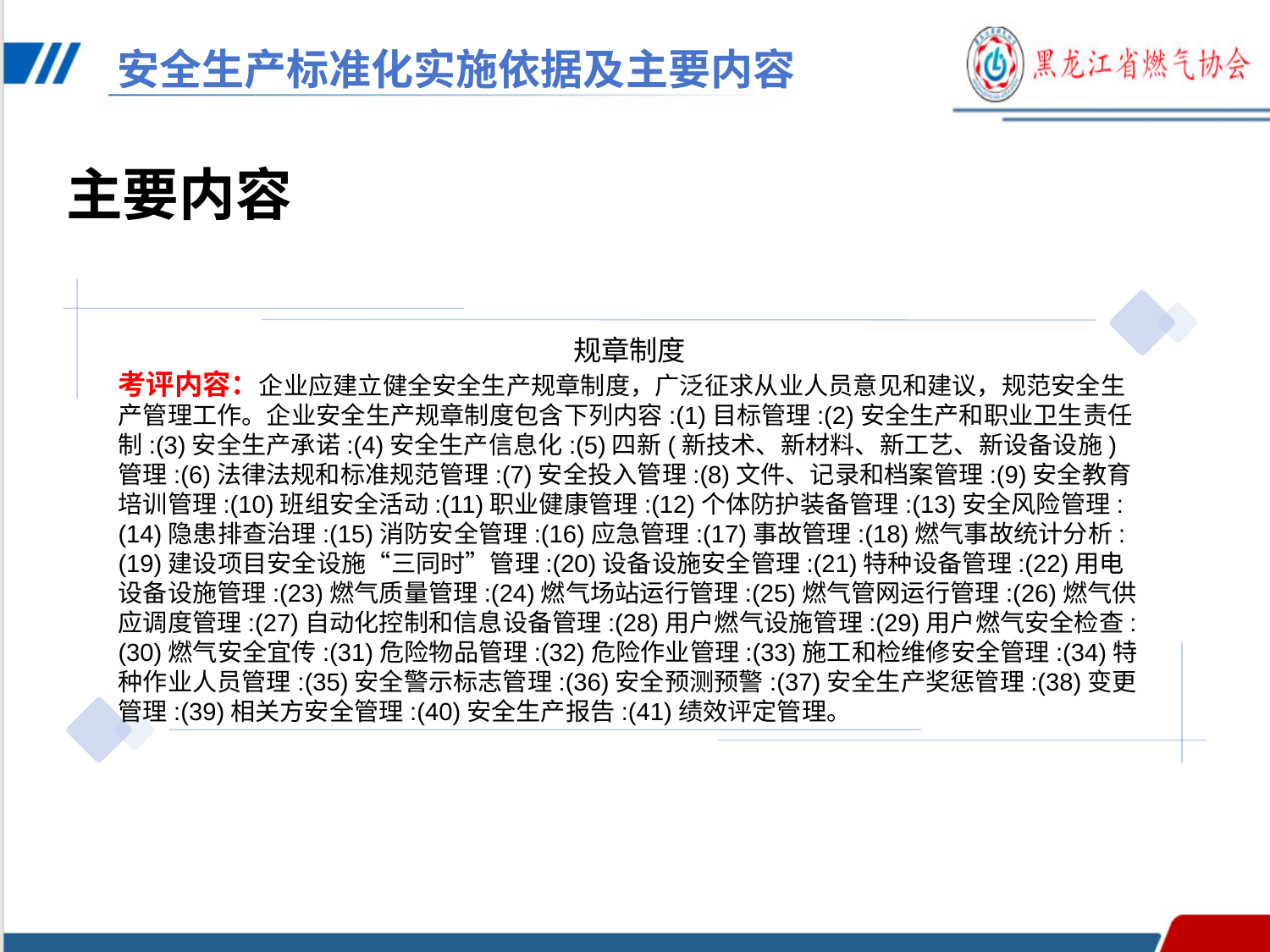

安全生产标准化实施依据及主要内容
# 主要内容

规章制度
考评内容：企业应建立健全安全生产规章制度，广泛征求从业人员意见和建议，规范安全生产管理工作。企业安全生产规章制度包含下列内容:(1)目标管理:(2)安全生产和职业卫生责任制:(3)安全生产承诺:(4)安全生产信息化:(5)四新(新技术、新材料、新工艺、新设备设施)管理:(6)法律法规和标准规范管理:(7)安全投入管理:(8)文件、记录和档案管理:(9)安全教育培训管理:(10)班组安全活动:(11)职业健康管理:(12)个体防护装备管理:(13)安全风险管理:(14)隐患排查治理:(15)消防安全管理:(16)应急管理:(17)事故管理:(18)燃气事故统计分析:(19)建设项目安全设施“三同时”管理:(20)设备设施安全管理:(21)特种设备管理:(22)用电设备设施管理:(23)燃气质量管理:(24)燃气场站运行管理:(25)燃气管网运行管理:(26)燃气供应调度管理:(27)自动化控制和信息设备管理:(28)用户燃气设施管理:(29)用户燃气安全检查:(30)燃气安全宜传:(31)危险物品管理:(32)危险作业管理:(33)施工和检维修安全管理:(34)特种作业人员管理:(35)安全警示标志管理:(36)安全预测预警:(37)安全生产奖惩管理:(38)变更管理:(39)相关方安全管理:(40)安全生产报告:(41)绩效评定管理。